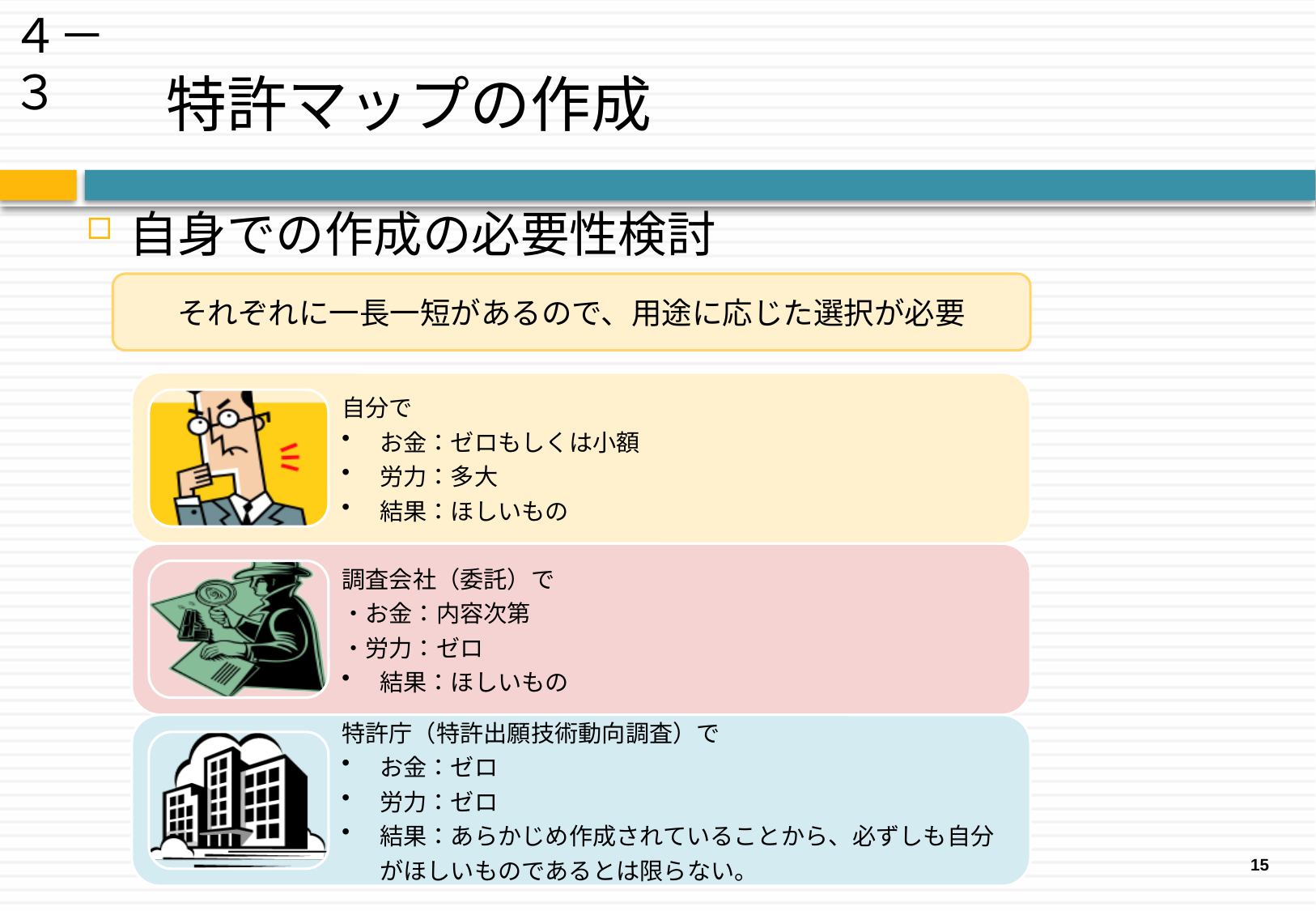

４－３
# 特許マップの作成
自身での作成の必要性検討

それぞれに一長一短があるので、用途に応じた選択が必要
自分で
お金：ゼロもしくは小額
労力：多大
調査会社（委託）で
・お金：内容次第
・労力：ゼロ
結果：ほしいもの
特許庁（特許出願技術動向調査）で
お金：ゼロ
労力：ゼロ
結果：ほしいもの
結果：あらかじめ作成されていることから、必ずしも自分がほしいものであるとは限らない。
15